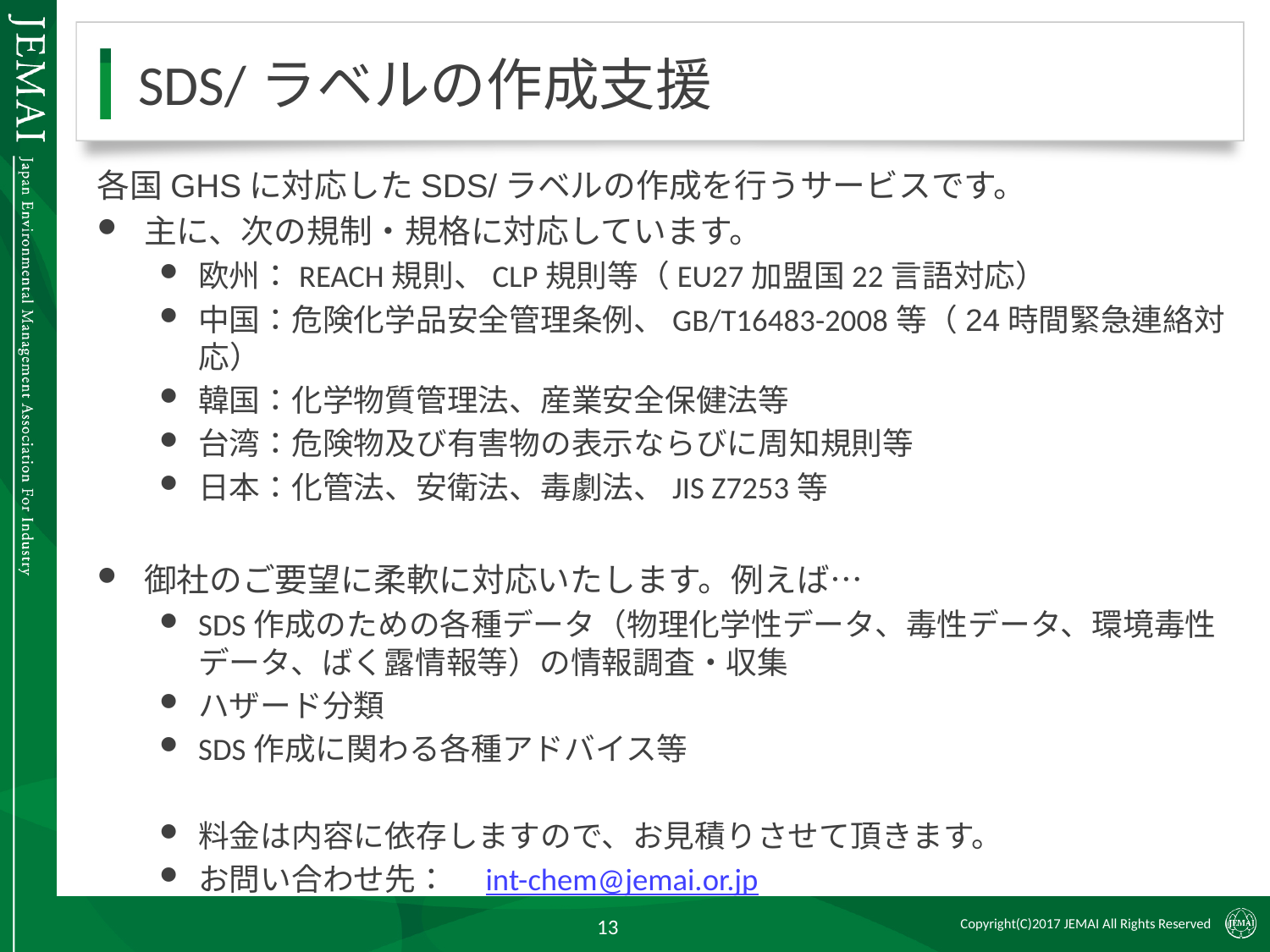

# SDS/ラベルの作成支援
各国GHSに対応したSDS/ラベルの作成を行うサービスです。
主に、次の規制・規格に対応しています。
欧州：REACH規則、CLP規則等（EU27加盟国22言語対応）
中国：危険化学品安全管理条例、GB/T16483-2008等（24時間緊急連絡対応）
韓国：化学物質管理法、産業安全保健法等
台湾：危険物及び有害物の表示ならびに周知規則等
日本：化管法、安衛法、毒劇法、JIS Z7253等

御社のご要望に柔軟に対応いたします。例えば…
SDS作成のための各種データ（物理化学性データ、毒性データ、環境毒性データ、ばく露情報等）の情報調査・収集
ハザード分類
SDS作成に関わる各種アドバイス等

料金は内容に依存しますので、お見積りさせて頂きます。
お問い合わせ先：　int-chem@jemai.or.jp

13